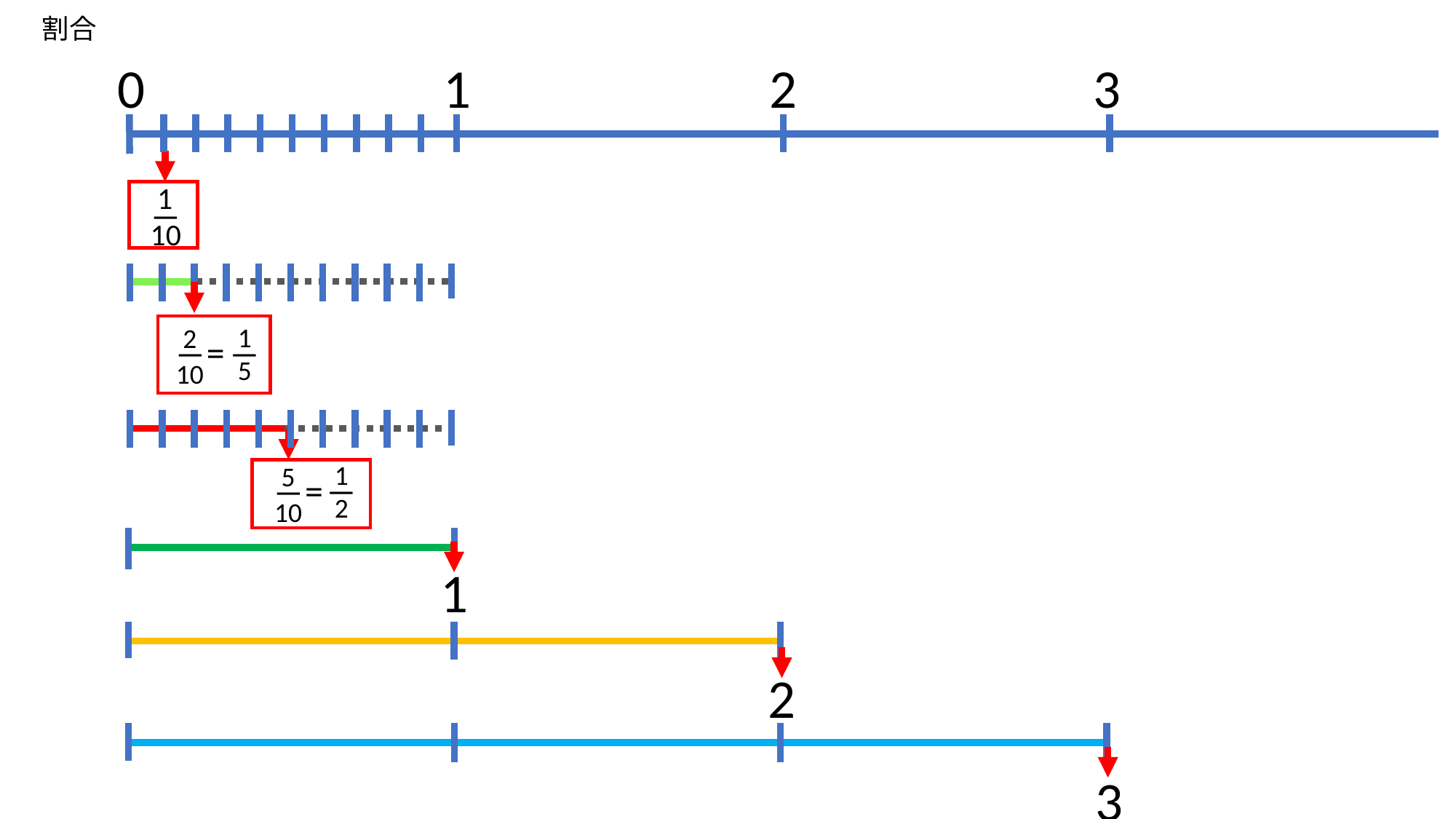

割合
0
1
2
3
 1
10
―

  2
  10
―=
1
5
―

  5
  10
―=
1
2
―

1
2
3